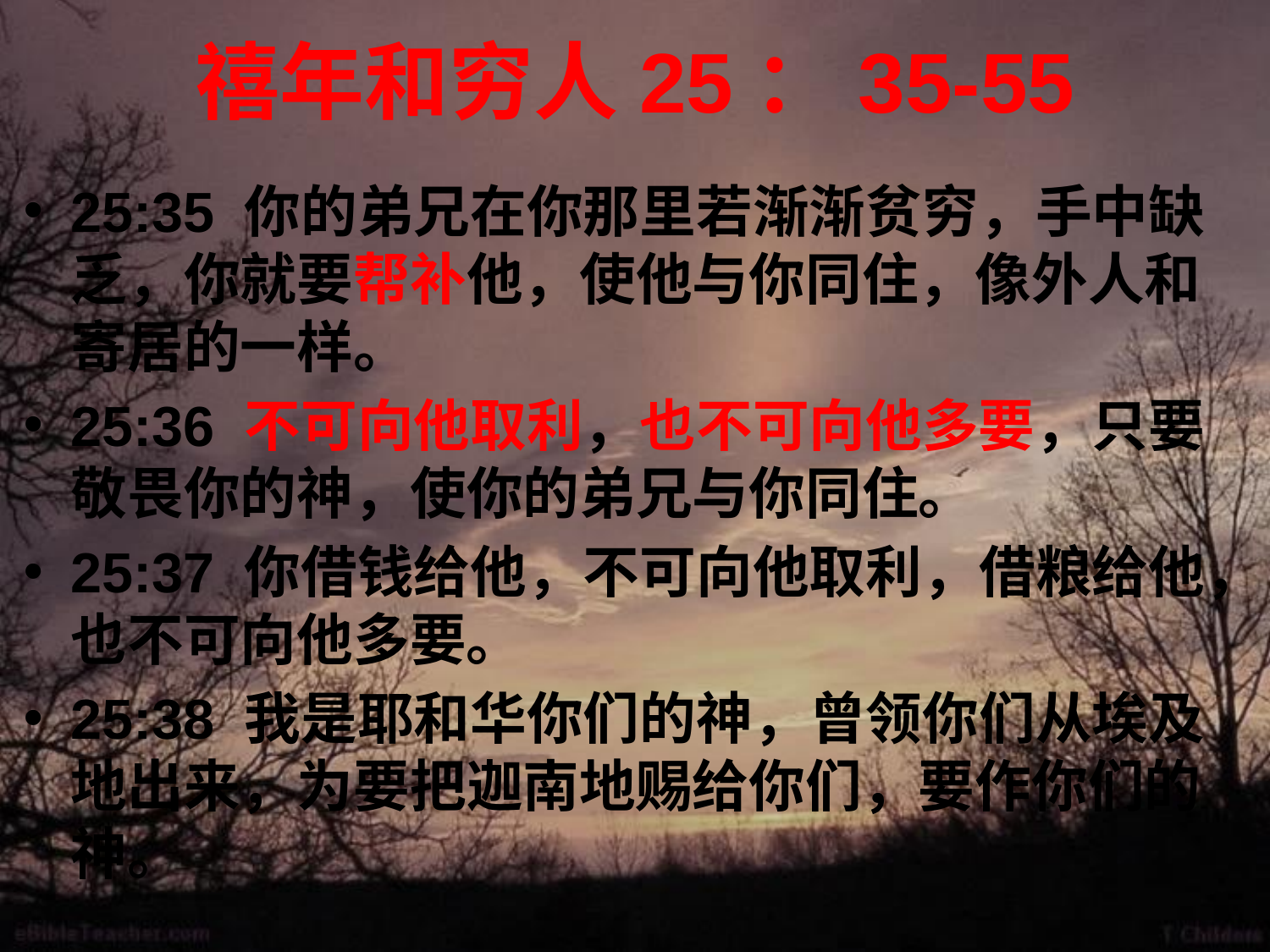

# 禧年和穷人25：35-55
25:35 你的弟兄在你那里若渐渐贫穷，手中缺乏，你就要帮补他，使他与你同住，像外人和寄居的一样。
25:36 不可向他取利，也不可向他多要，只要敬畏你的神，使你的弟兄与你同住。
25:37 你借钱给他，不可向他取利，借粮给他，也不可向他多要。
25:38 我是耶和华你们的神，曾领你们从埃及地出来，为要把迦南地赐给你们，要作你们的神。